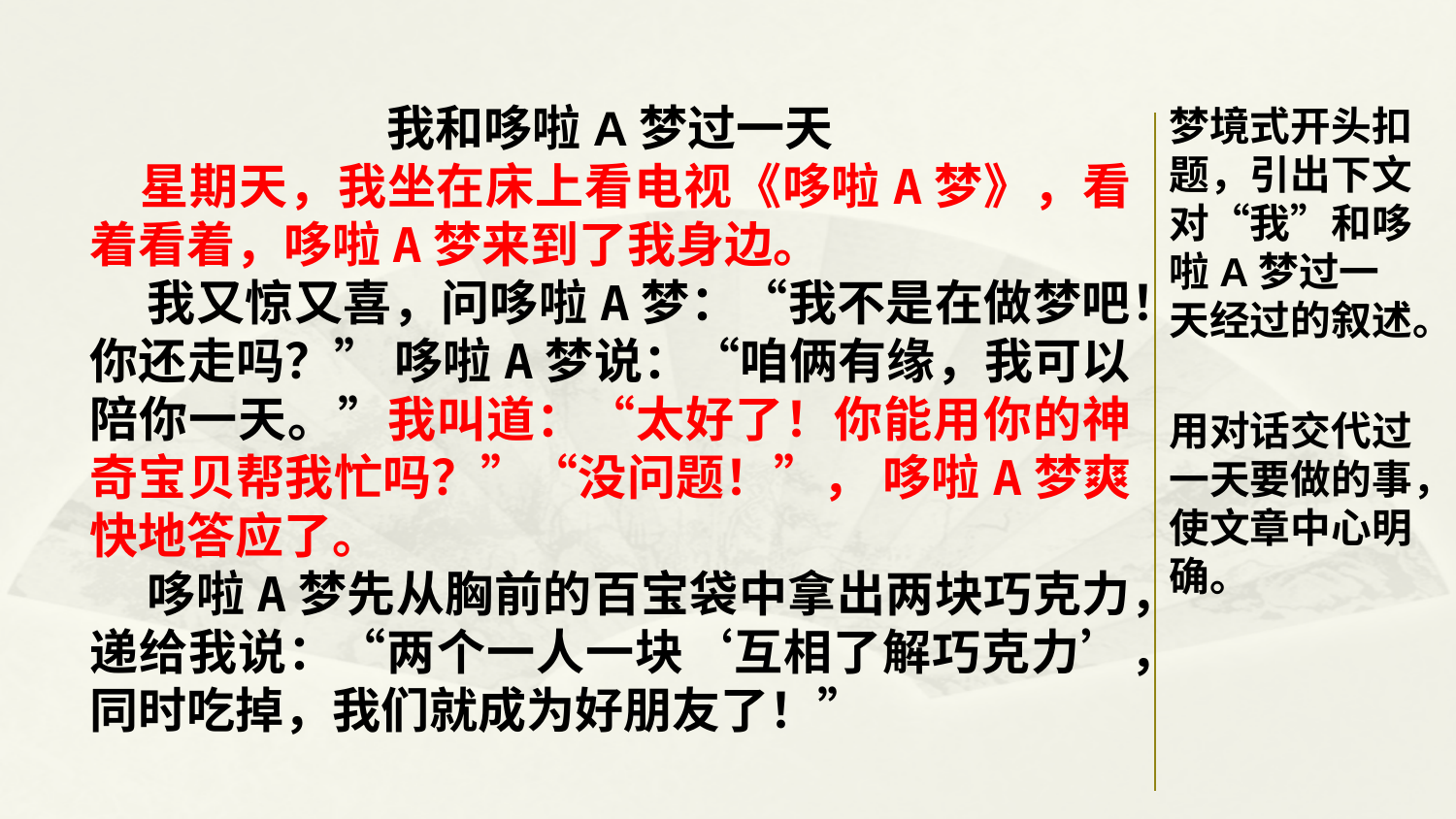

我和哆啦A梦过一天
    星期天，我坐在床上看电视《哆啦A梦》，看着看着，哆啦A梦来到了我身边。
    我又惊又喜，问哆啦A梦：“我不是在做梦吧！你还走吗？” 哆啦A梦说：“咱俩有缘，我可以陪你一天。”我叫道：“太好了！你能用你的神奇宝贝帮我忙吗？”“没问题！”， 哆啦A梦爽快地答应了。
    哆啦A梦先从胸前的百宝袋中拿出两块巧克力，递给我说：“两个一人一块‘互相了解巧克力’，同时吃掉，我们就成为好朋友了！”
梦境式开头扣题，引出下文对“我”和哆啦A梦过一天经过的叙述。
用对话交代过一天要做的事，使文章中心明确。